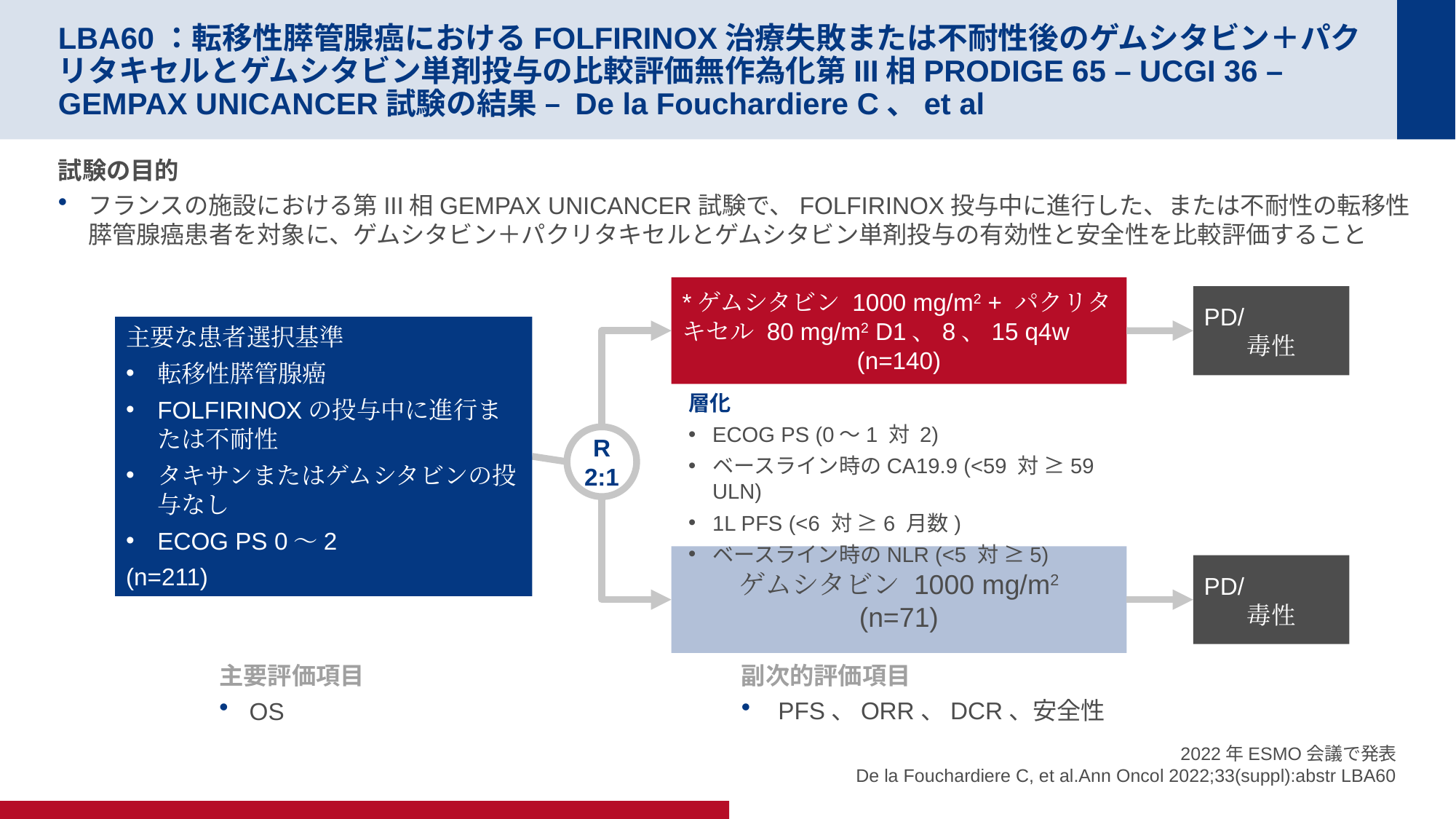

# LBA60：転移性膵管腺癌におけるFOLFIRINOX治療失敗または不耐性後のゲムシタビン＋パクリタキセルとゲムシタビン単剤投与の比較評価無作為化第III相PRODIGE 65 – UCGI 36 – GEMPAX UNICANCER試験の結果 – De la Fouchardiere C、et al
試験の目的
フランスの施設における第III相GEMPAX UNICANCER試験で、FOLFIRINOX投与中に進行した、または不耐性の転移性膵管腺癌患者を対象に、ゲムシタビン＋パクリタキセルとゲムシタビン単剤投与の有効性と安全性を比較評価すること
*ゲムシタビン 1000 mg/m2 + パクリタキセル 80 mg/m2 D1、8、15 q4w
(n=140)
PD/
毒性
主要な患者選択基準
転移性膵管腺癌
FOLFIRINOXの投与中に進行または不耐性
タキサンまたはゲムシタビンの投与なし
ECOG PS 0～2
(n=211)
層化
ECOG PS (0～1 対 2)
ベースライン時のCA19.9 (<59 対 ≥59 ULN)
1L PFS (<6 対 ≥6 月数)
ベースライン時のNLR (<5 対 ≥5)
R
2:1
ゲムシタビン 1000 mg/m2
(n=71)
PD/
毒性
主要評価項目
OS
副次的評価項目
 PFS、ORR、DCR、安全性
2022年ESMO会議で発表
De la Fouchardiere C, et al.Ann Oncol 2022;33(suppl):abstr LBA60